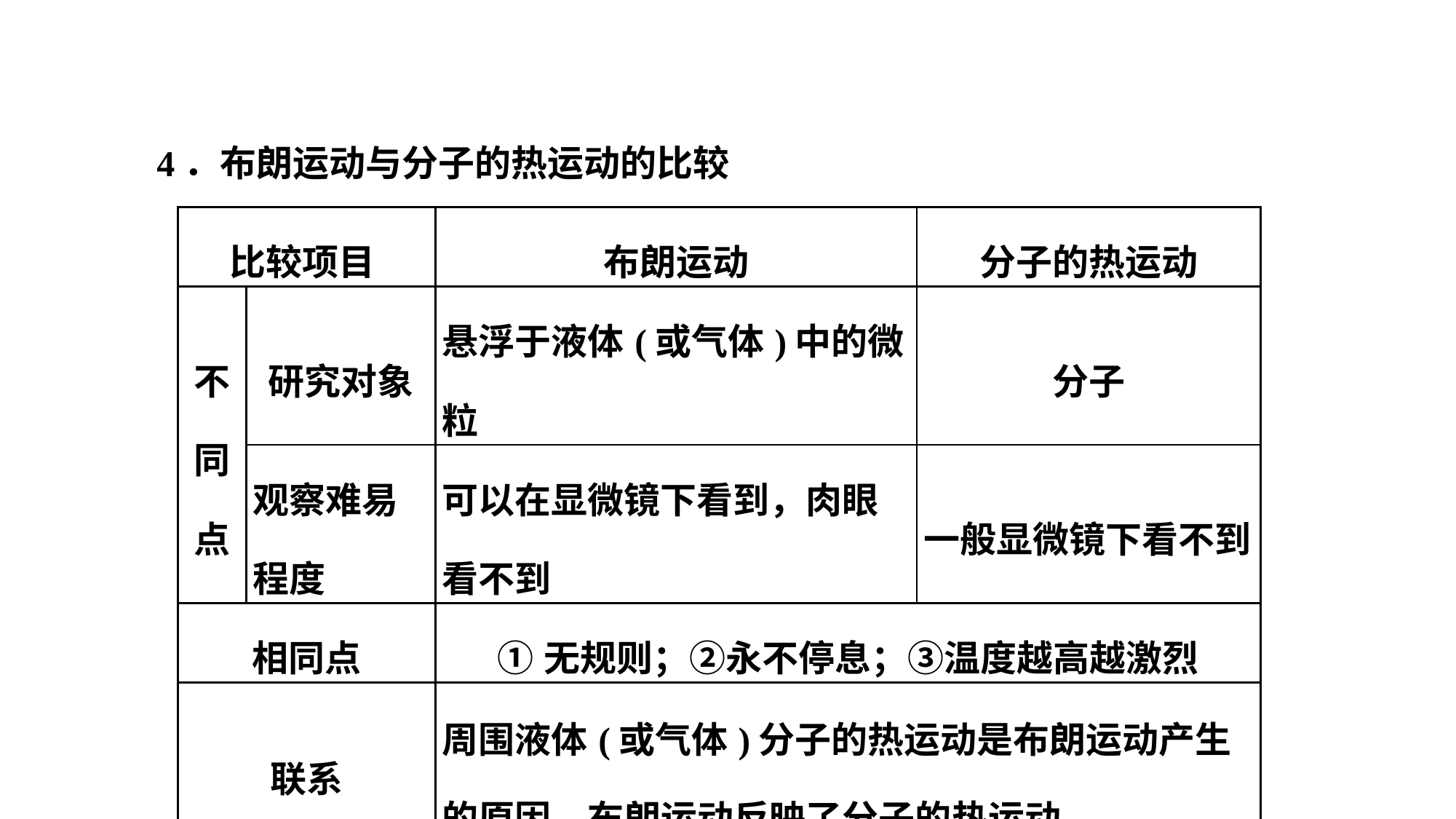

4．布朗运动与分子的热运动的比较

| 比较项目 |  | 布朗运动 | 分子的热运动 |
| --- | --- | --- | --- |
| 不同点 | 研究对象 | 悬浮于液体(或气体)中的微粒 | 分子 |
|  | 观察难易程度 | 可以在显微镜下看到，肉眼看不到 | 一般显微镜下看不到 |
| 相同点 |  | ①无规则；②永不停息；③温度越高越激烈 |  |
| 联系 |  | 周围液体(或气体)分子的热运动是布朗运动产生的原因，布朗运动反映了分子的热运动 |  |